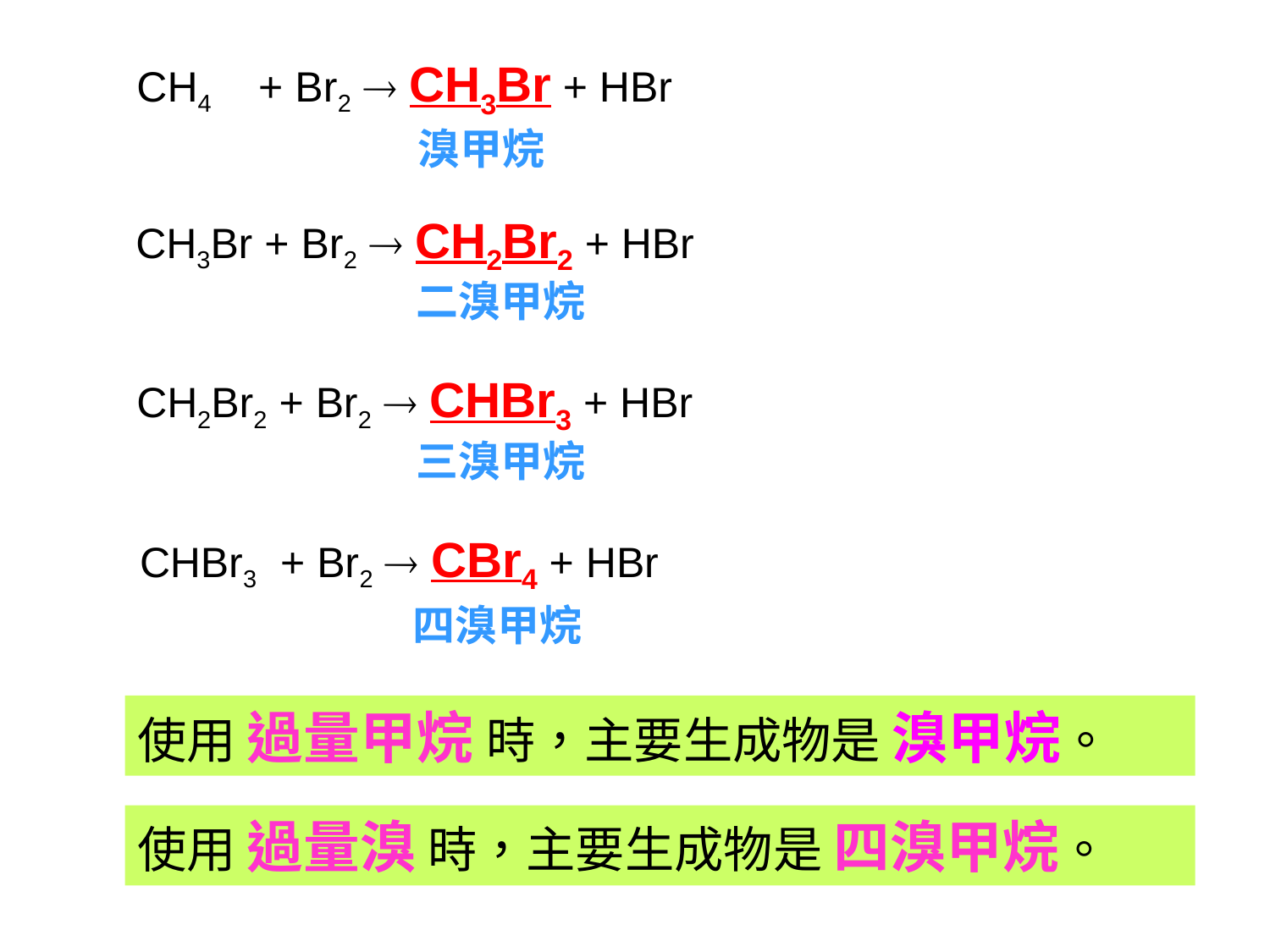

CH4    + Br2 → CH3Br + HBr
溴甲烷
CH3Br + Br2 → CH2Br2 + HBr
二溴甲烷
CH2Br2 + Br2 → CHBr3 + HBr
三溴甲烷
CHBr3  + Br2 → CBr4 + HBr
四溴甲烷
使用 過量甲烷 時，主要生成物是 溴甲烷。
使用 過量溴 時，主要生成物是 四溴甲烷。